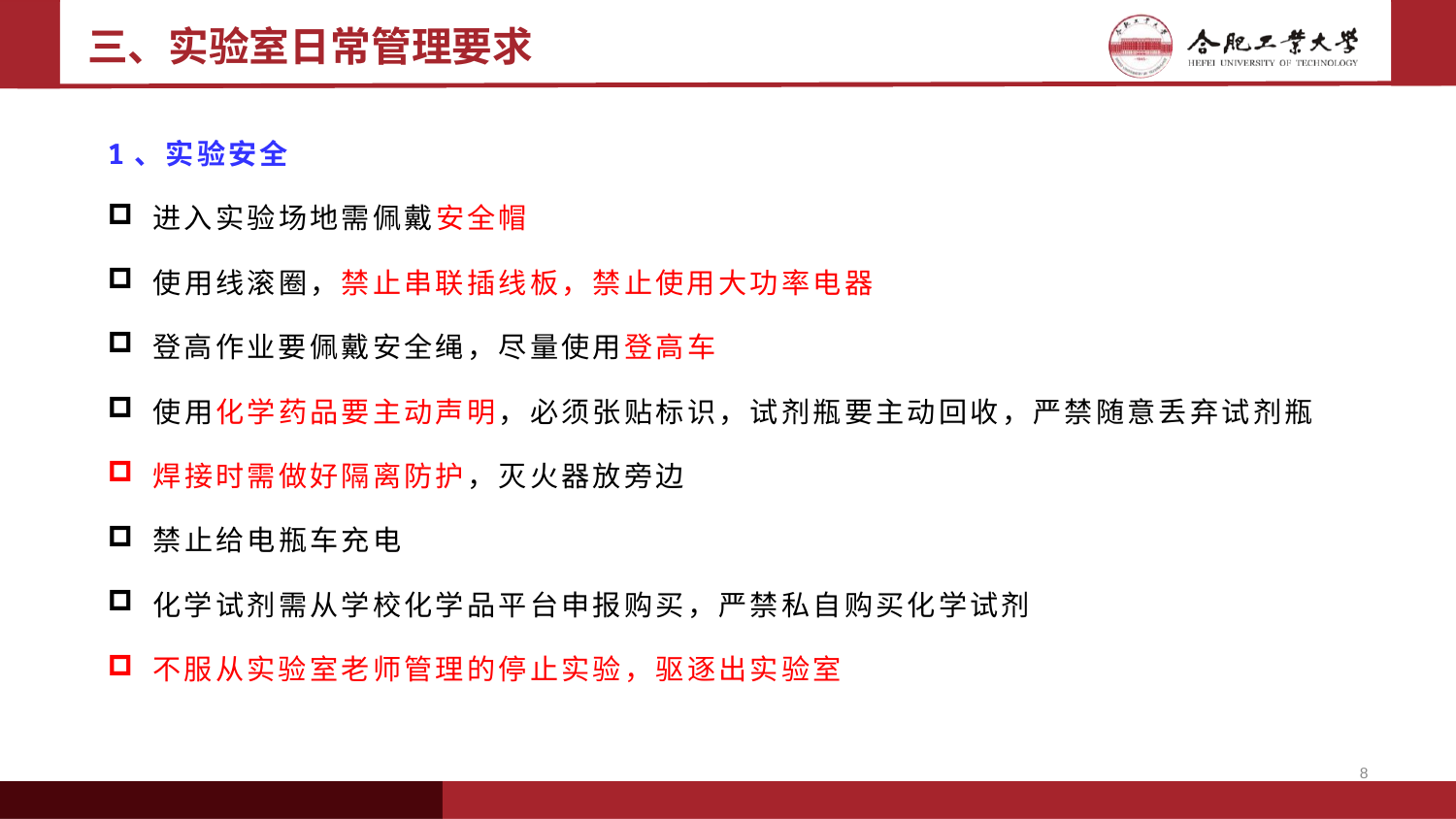

# 三、实验室日常管理要求
1、实验安全
进入实验场地需佩戴安全帽
使用线滚圈，禁止串联插线板，禁止使用大功率电器
登高作业要佩戴安全绳，尽量使用登高车
使用化学药品要主动声明，必须张贴标识，试剂瓶要主动回收，严禁随意丢弃试剂瓶
焊接时需做好隔离防护，灭火器放旁边
禁止给电瓶车充电
化学试剂需从学校化学品平台申报购买，严禁私自购买化学试剂
不服从实验室老师管理的停止实验，驱逐出实验室